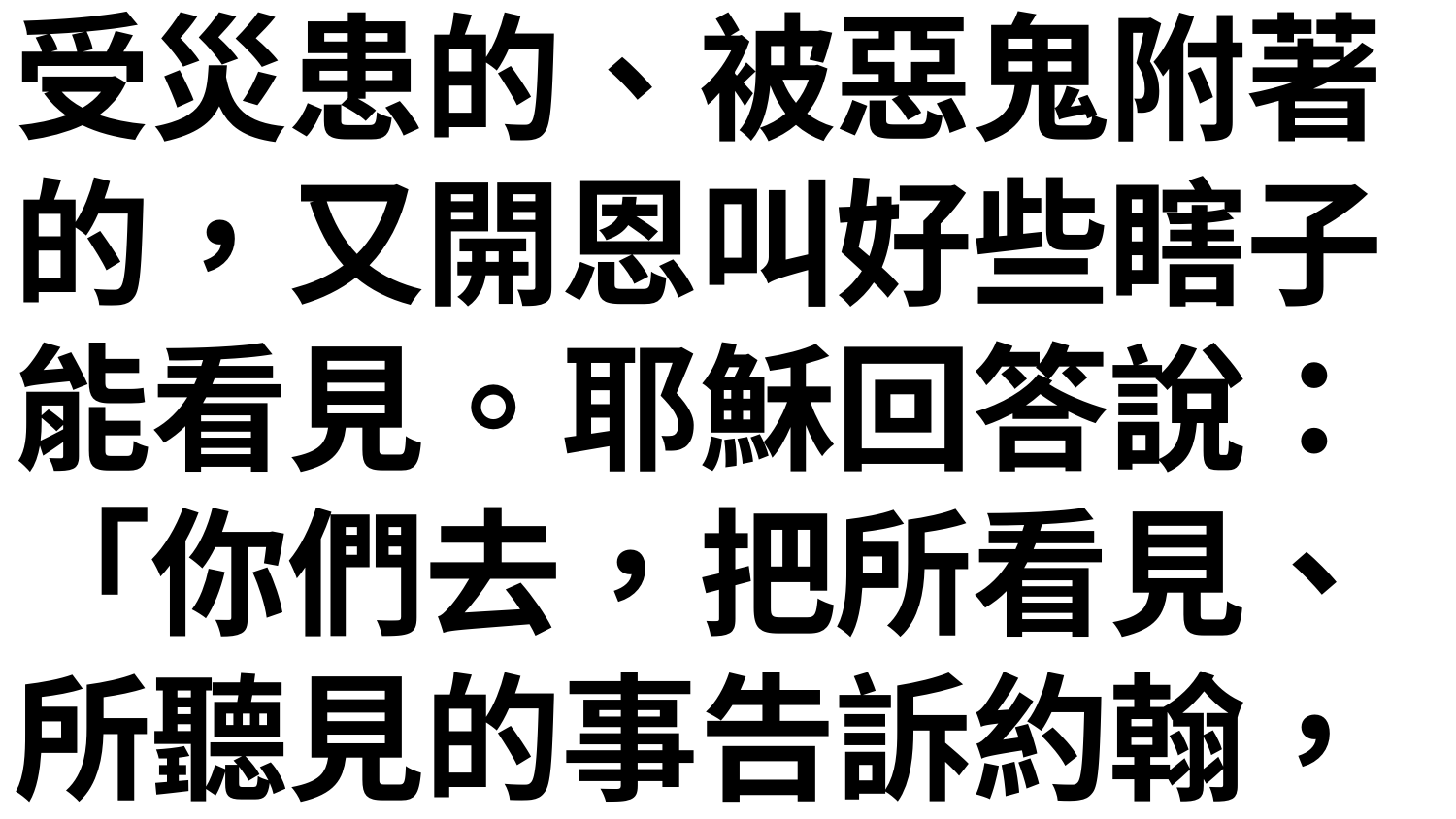

受災患的、被惡鬼附著的，又開恩叫好些瞎子能看見。耶穌回答說：「你們去，把所看見、所聽見的事告訴約翰，